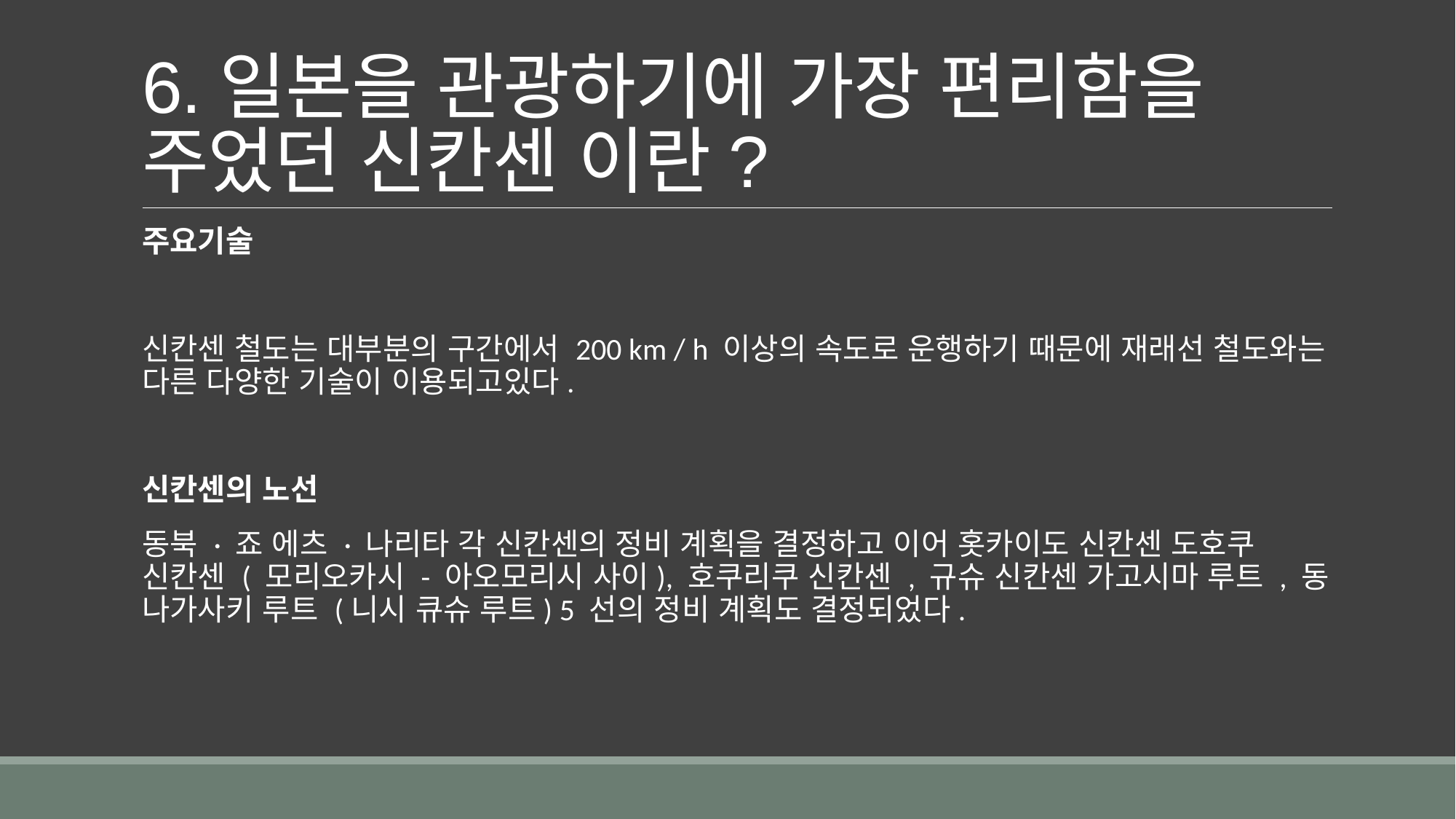

# 6.일본을 관광하기에 가장 편리함을 주었던 신칸센 이란?
주요기술

신칸센 철도는 대부분의 구간에서 200 km / h 이상의 속도로 운행하기 때문에 재래선 철도와는 다른 다양한 기술이 이용되고있다.

신칸센의 노선
동북 · 죠 에츠 · 나리타 각 신칸센의 정비 계획을 결정하고 이어 홋카이도 신칸센 도호쿠 신칸센 ( 모리오카시 - 아오모리시 사이), 호쿠리쿠 신칸센 , 규슈 신칸센 가고시마 루트 , 동 나가사키 루트 (니시 큐슈 루트) 5 선의 정비 계획도 결정되었다.